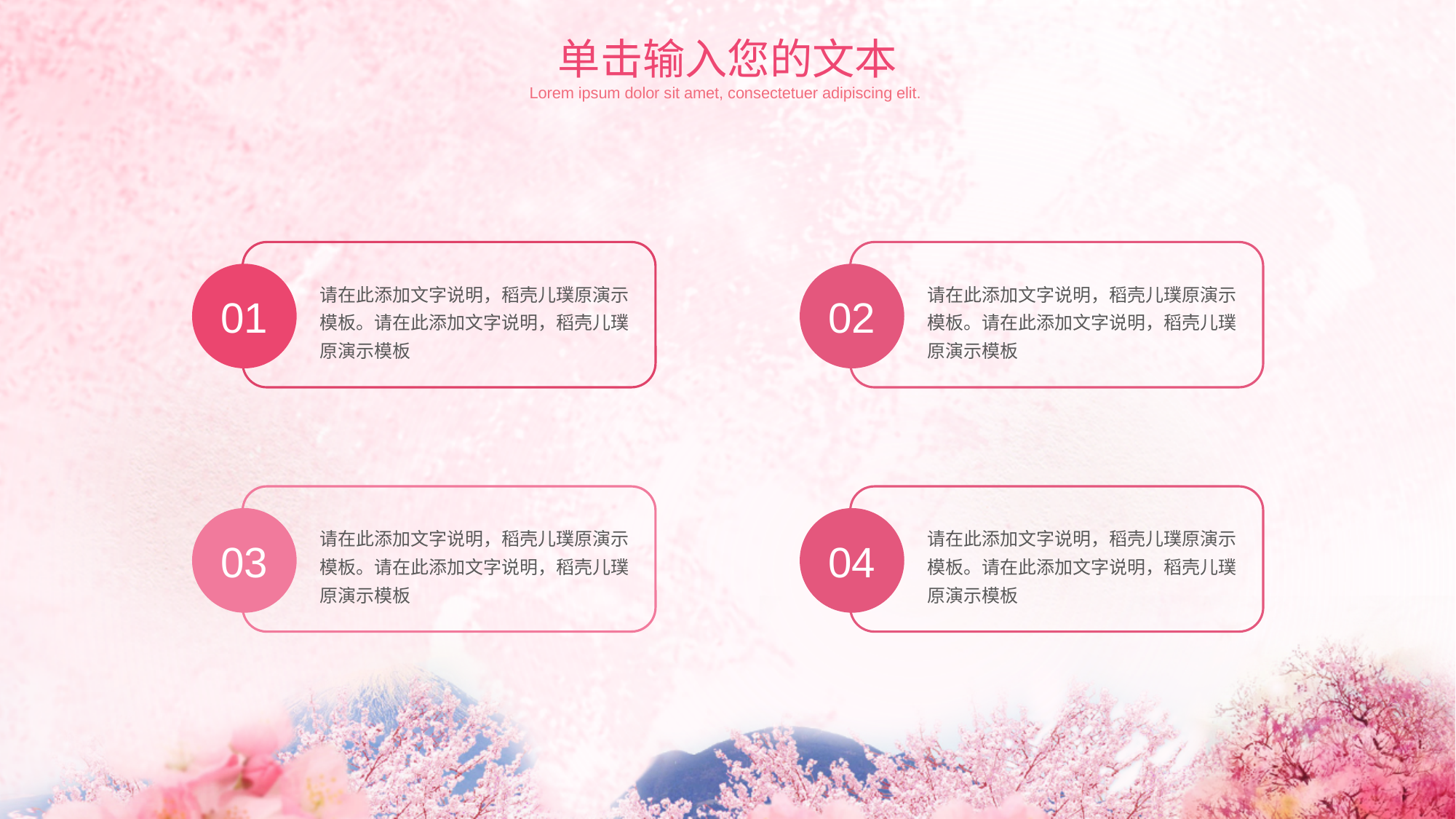

单击输入您的文本
Lorem ipsum dolor sit amet, consectetuer adipiscing elit.

01
02
请在此添加文字说明，稻壳儿璞原演示模板。请在此添加文字说明，稻壳儿璞原演示模板
请在此添加文字说明，稻壳儿璞原演示模板。请在此添加文字说明，稻壳儿璞原演示模板

03
04
请在此添加文字说明，稻壳儿璞原演示模板。请在此添加文字说明，稻壳儿璞原演示模板
请在此添加文字说明，稻壳儿璞原演示模板。请在此添加文字说明，稻壳儿璞原演示模板